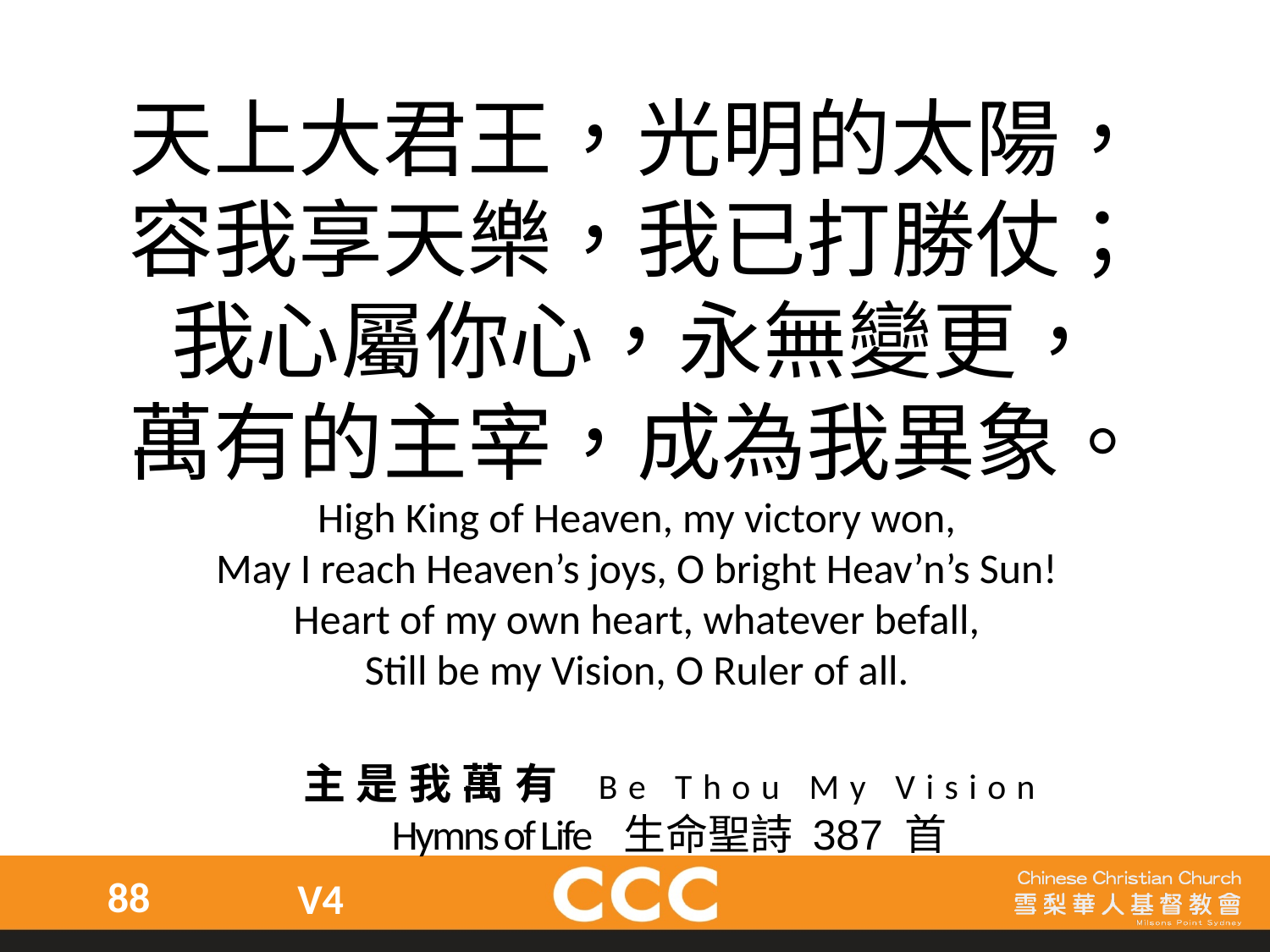

天上大君王，光明的太陽，
容我享天樂，我已打勝仗；
我心屬你心，永無變更，
萬有的主宰，成為我異象。
High King of Heaven, my victory won,
May I reach Heaven’s joys, O bright Heav’n’s Sun!
Heart of my own heart, whatever befall,
Still be my Vision, O Ruler of all.
主是我萬有 Be Thou My Vision
Hymns of Life   生命聖詩 387 首
88
V4